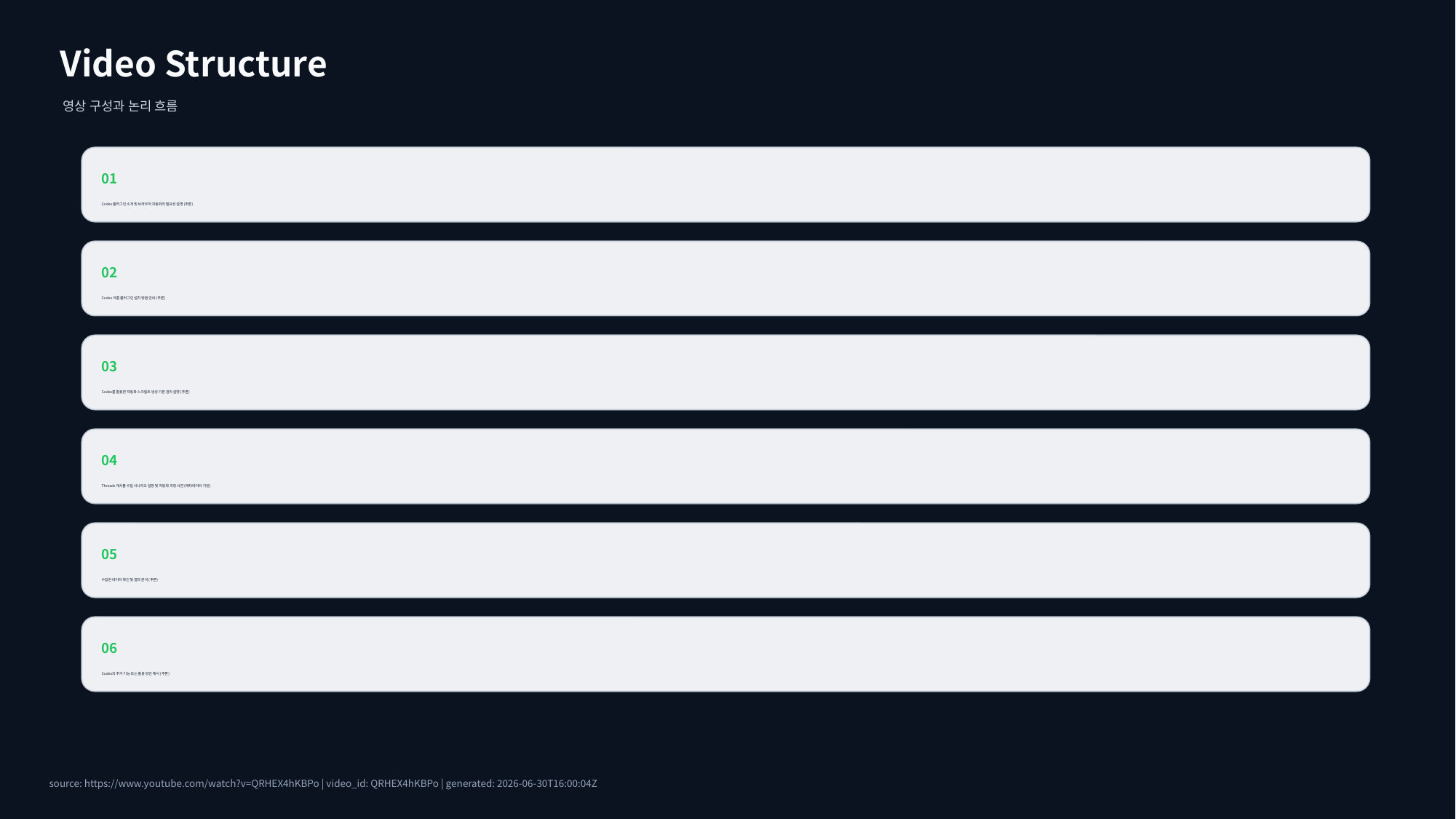

Video Structure
영상 구성과 논리 흐름

01
Codex 플러그인 소개 및 브라우저 자동화의 필요성 설명 (추론)

02
Codex 크롬 플러그인 설치 방법 안내 (추론)

03
Codex를 활용한 자동화 스크립트 생성 기본 원리 설명 (추론)

04
Threads 게시물 수집 시나리오 설정 및 자동화 과정 시연 (메타데이터 기반)

05
수집된 데이터 확인 및 결과 분석 (추론)

06
Codex의 추가 기능 또는 활용 방안 제시 (추론)
source: https://www.youtube.com/watch?v=QRHEX4hKBPo | video_id: QRHEX4hKBPo | generated: 2026-06-30T16:00:04Z